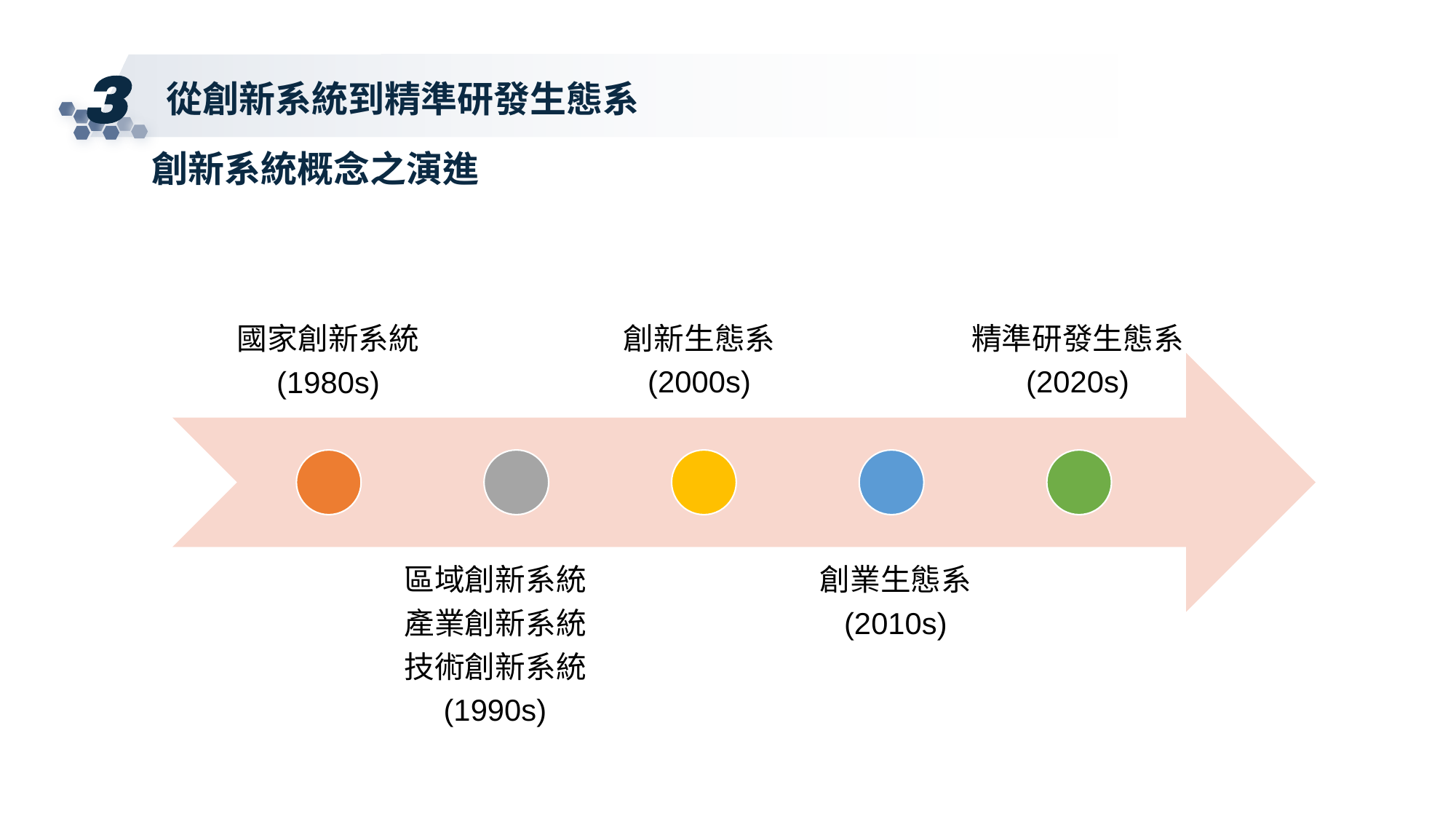

3

從創新系統到精準研發生態系
創新系統概念之演進
精準研發生態系
(2020s)
創新生態系
(2000s)
國家創新系統
(1980s)

區域創新系統
產業創新系統
技術創新系統
(1990s)
創業生態系
(2010s)